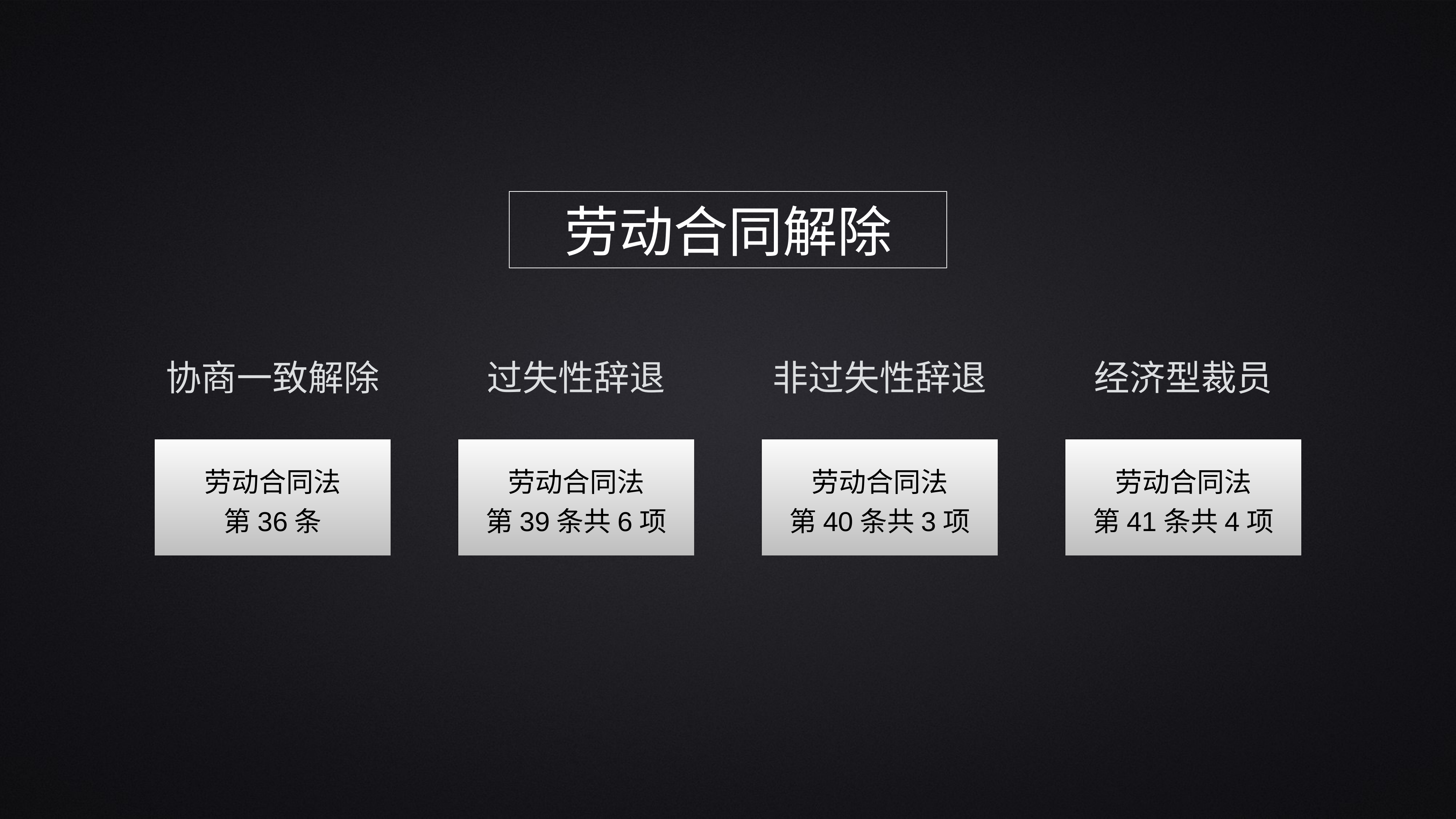

劳动合同解除
协商一致解除
过失性辞退
非过失性辞退
经济型裁员
劳动合同法
第41条共4项
劳动合同法
第40条共3项
劳动合同法
第39条共6项
劳动合同法
第36条